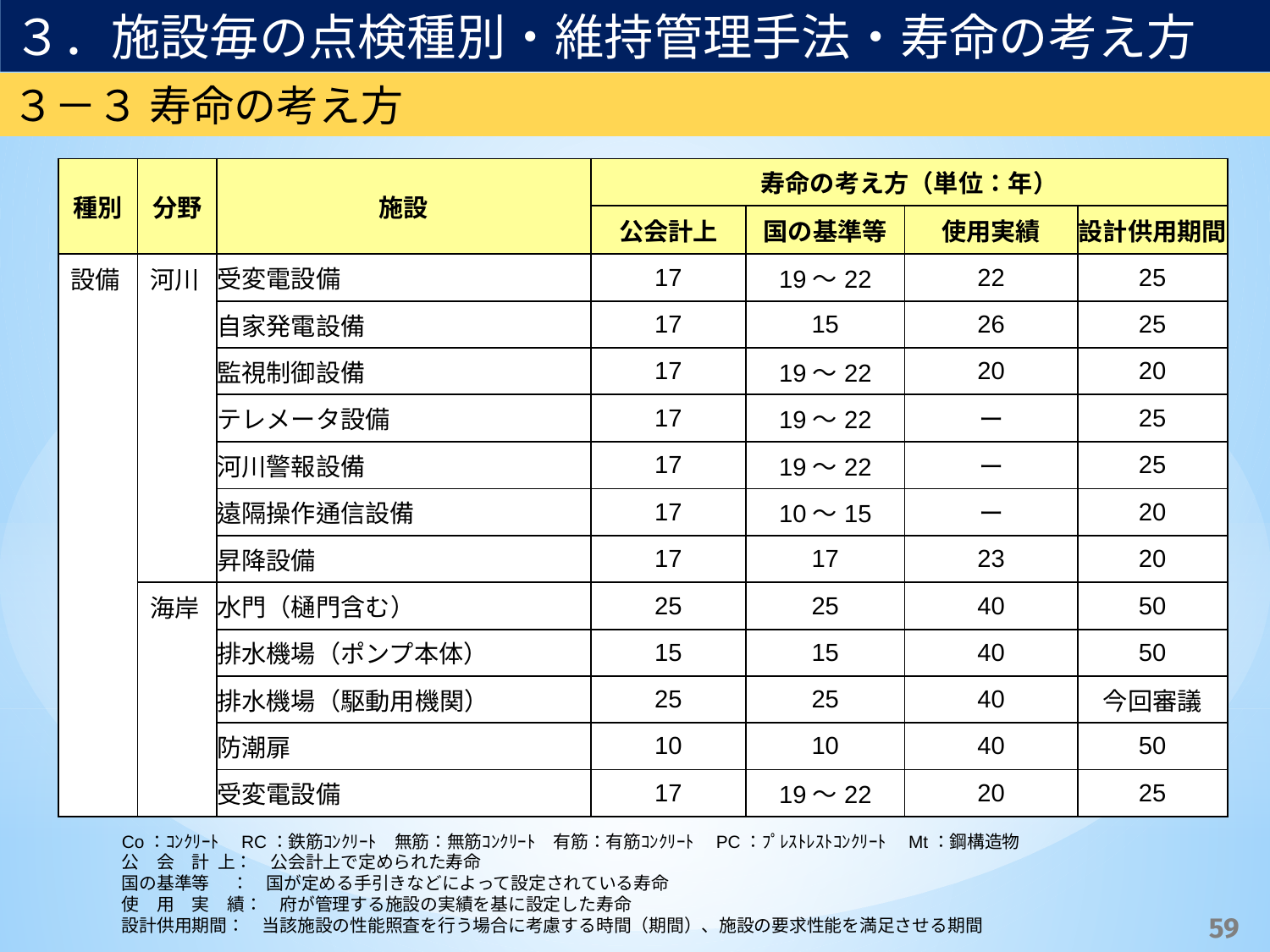

３．施設毎の点検種別・維持管理手法・寿命の考え方
３－３ 寿命の考え方

| 種別 | 分野 | 施設 | 寿命の考え方（単位：年） |  |  |  |
| --- | --- | --- | --- | --- | --- | --- |
|  |  |  | 公会計上 | 国の基準等 | 使用実績 | 設計供用期間 |
| 設備 | 河川 | 受変電設備 | 17 | 19～22 | 22 | 25 |
|  |  | 自家発電設備 | 17 | 15 | 26 | 25 |
|  |  | 監視制御設備 | 17 | 19～22 | 20 | 20 |
|  |  | テレメータ設備 | 17 | 19～22 | ー | 25 |
|  |  | 河川警報設備 | 17 | 19～22 | ー | 25 |
|  |  | 遠隔操作通信設備 | 17 | 10～15 | ー | 20 |
|  |  | 昇降設備 | 17 | 17 | 23 | 20 |
|  | 海岸 | 水門（樋門含む） | 25 | 25 | 40 | 50 |
|  |  | 排水機場（ポンプ本体） | 15 | 15 | 40 | 50 |
|  |  | 排水機場（駆動用機関） | 25 | 25 | 40 | 今回審議 |
|  |  | 防潮扉 | 10 | 10 | 40 | 50 |
|  |  | 受変電設備 | 17 | 19～22 | 20 | 25 |
Co：ｺﾝｸﾘｰﾄ　RC：鉄筋ｺﾝｸﾘｰﾄ　無筋：無筋ｺﾝｸﾘｰﾄ　有筋：有筋ｺﾝｸﾘｰﾄ　PC：ﾌﾟﾚｽﾄﾚｽﾄｺﾝｸﾘｰﾄ　Mt：鋼構造物
公　会　計  上：　公会計上で定められた寿命
国の基準等　 ：　国が定める手引きなどによって設定されている寿命
使　用　実　績：　府が管理する施設の実績を基に設定した寿命
設計供用期間：　当該施設の性能照査を行う場合に考慮する時間（期間）、施設の要求性能を満足させる期間
59